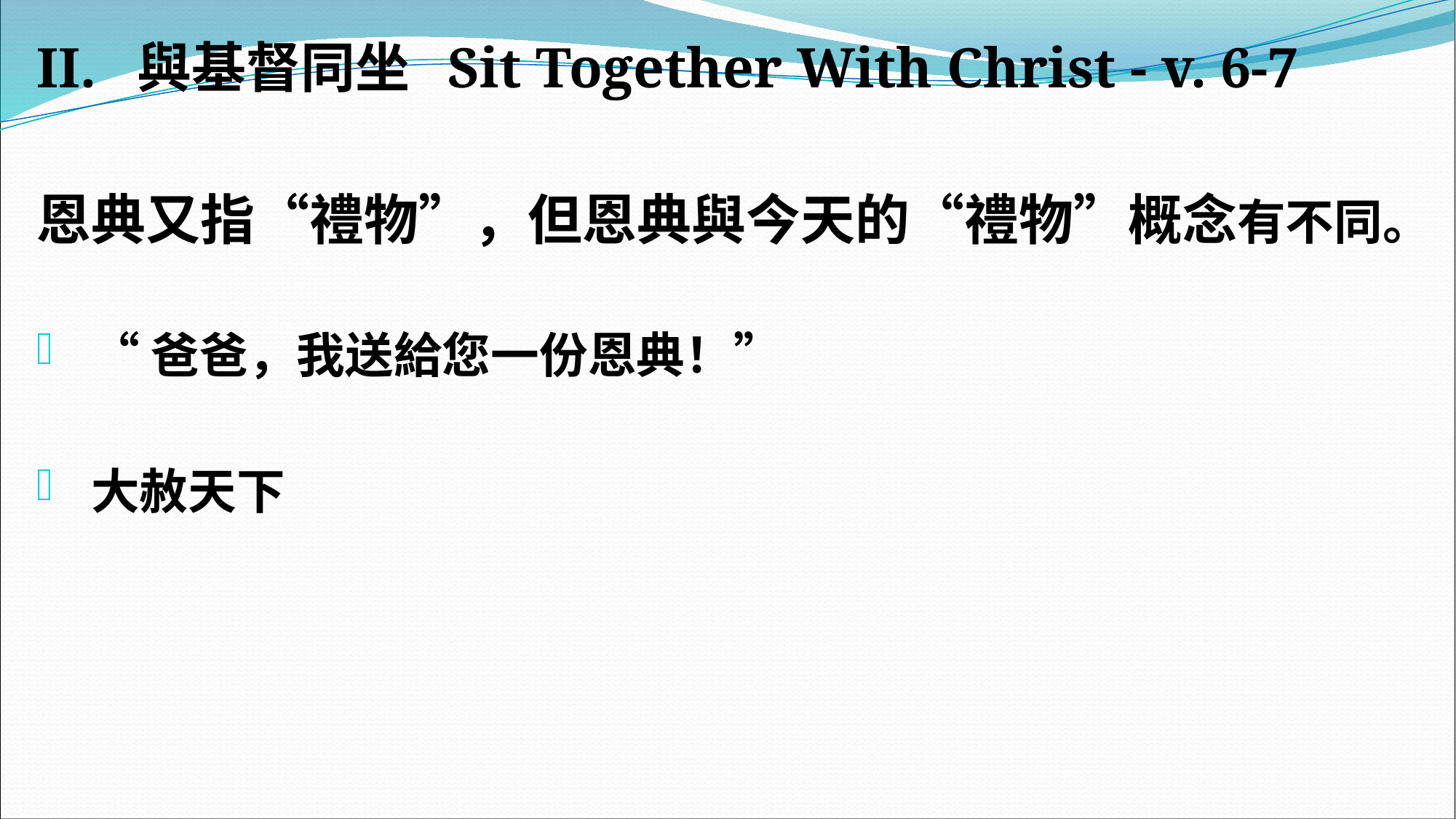

#
II.  與基督同坐  Sit Together With Christ - v. 6-7

恩典又指“禮物”，但恩典與今天的“禮物”概念有不同。

“爸爸，我送給您一份恩典！”

大赦天下